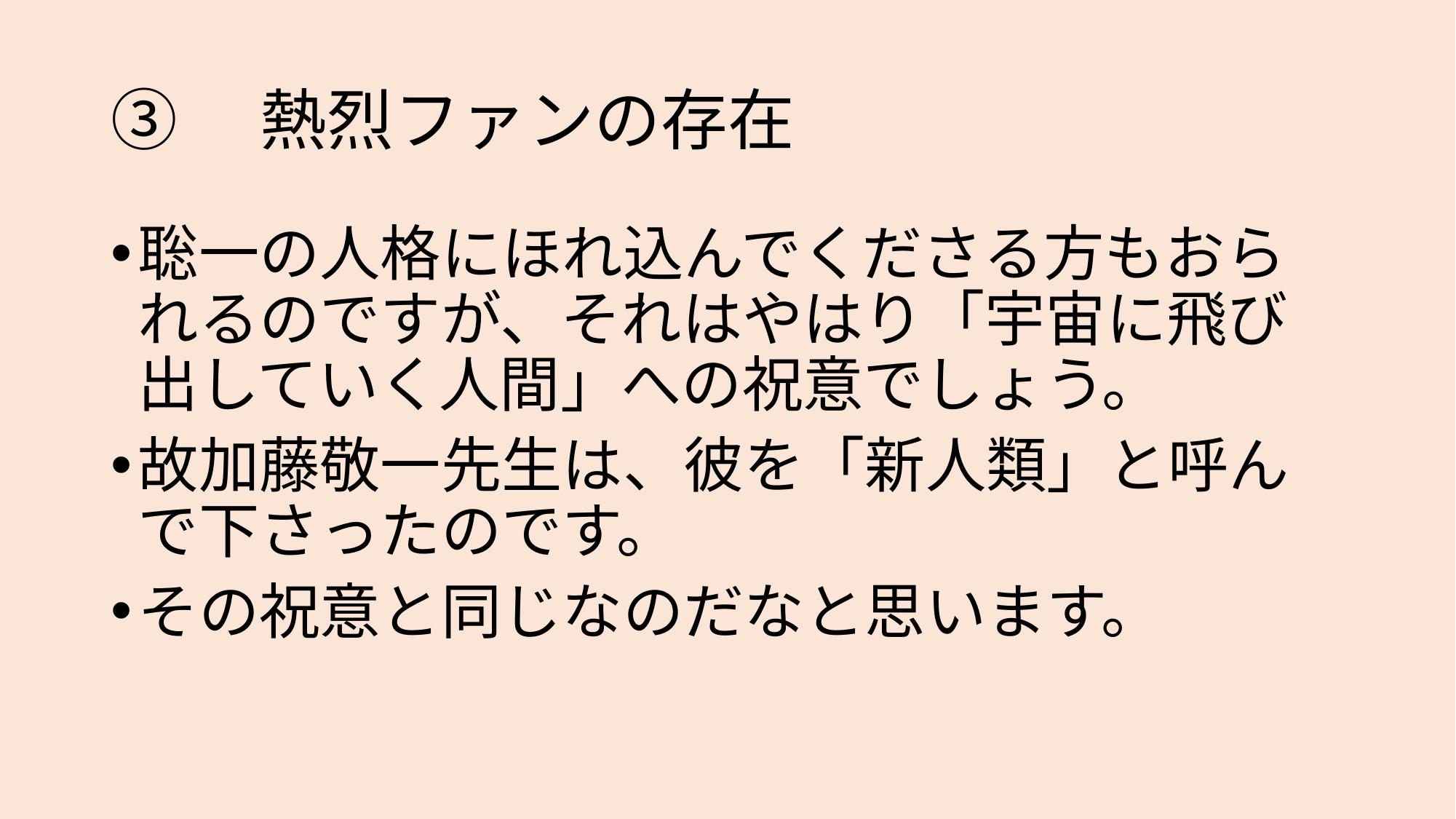

# ③　熱烈ファンの存在
聡一の人格にほれ込んでくださる方もおられるのですが、それはやはり「宇宙に飛び出していく人間」への祝意でしょう。
故加藤敬一先生は、彼を「新人類」と呼んで下さったのです。
その祝意と同じなのだなと思います。